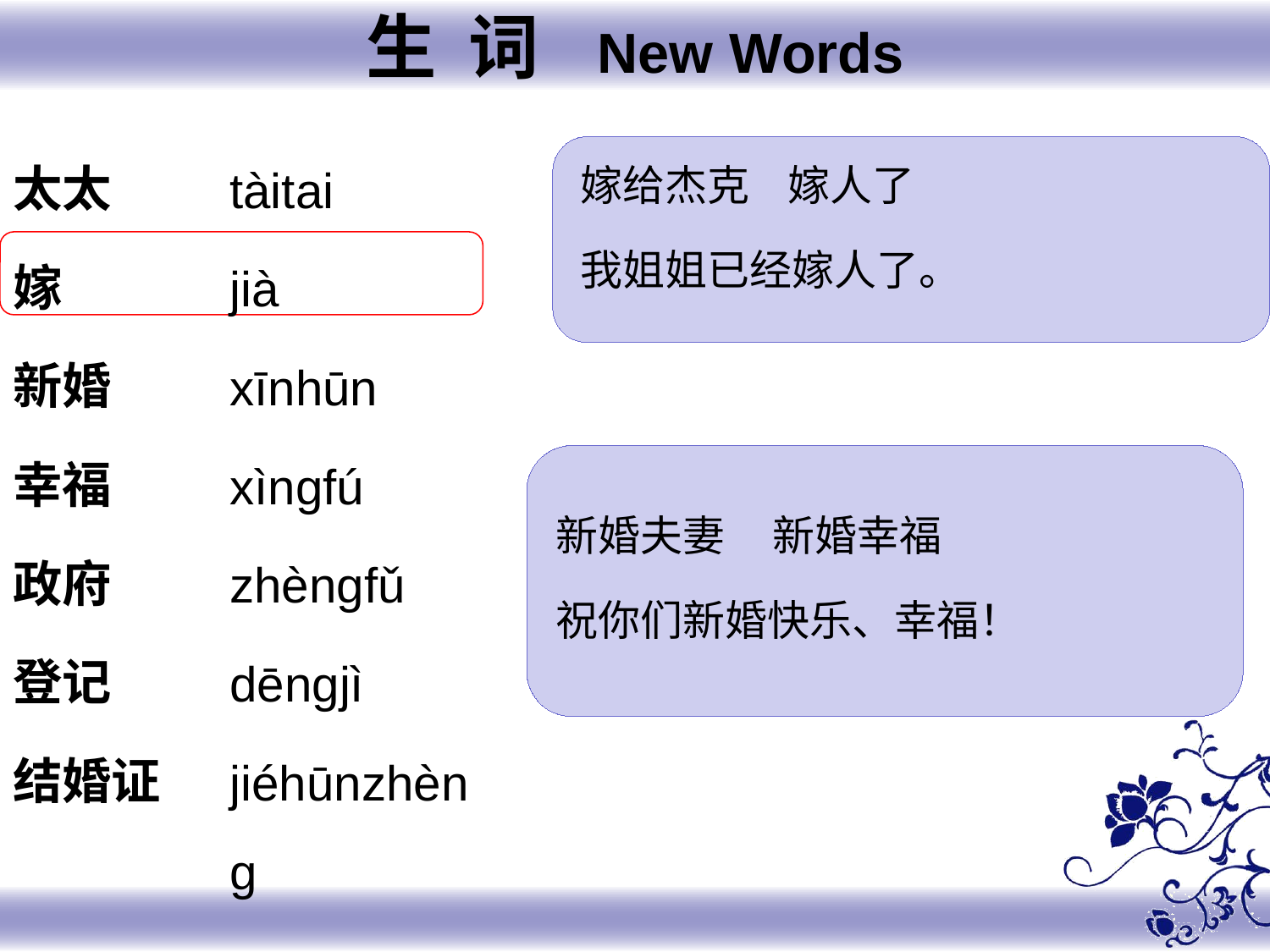

生  词   New Words
太太
嫁
新婚
幸福
政府
登记
结婚证
tàitai
jià
xīnhūn
xìngfú
zhèngfǔ
dēngjì
jiéhūnzhèng

嫁给杰克    嫁人了
我姐姐已经嫁人了。

新婚夫妻     新婚幸福
祝你们新婚快乐、幸福！